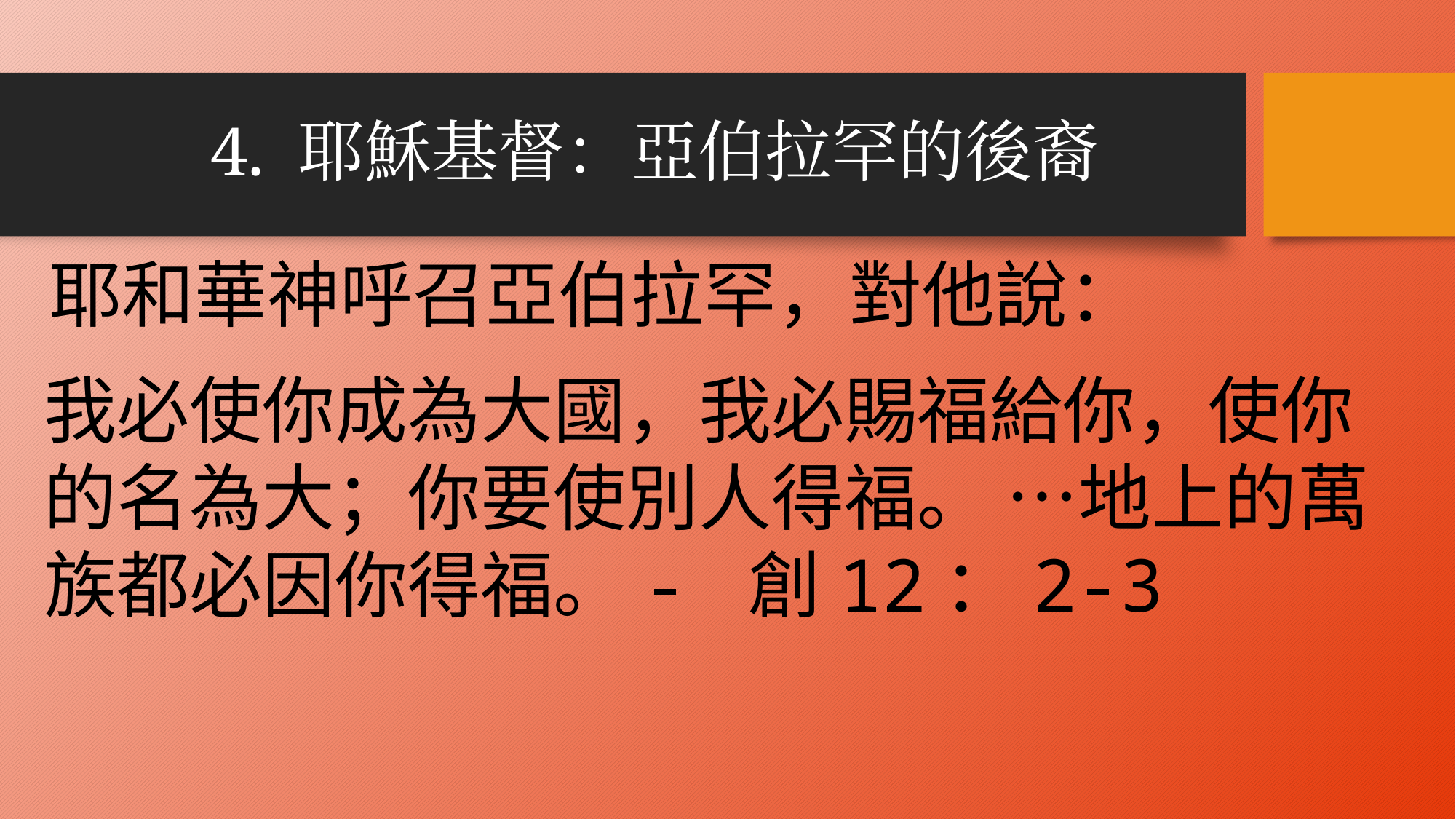

# 4. 耶穌基督：亞伯拉罕的後裔
耶和華神呼召亞伯拉罕，對他說：
我必使你成為大國，我必賜福給你，使你的名為大；你要使別人得福。 …地上的萬族都必因你得福。- 創12：2-3